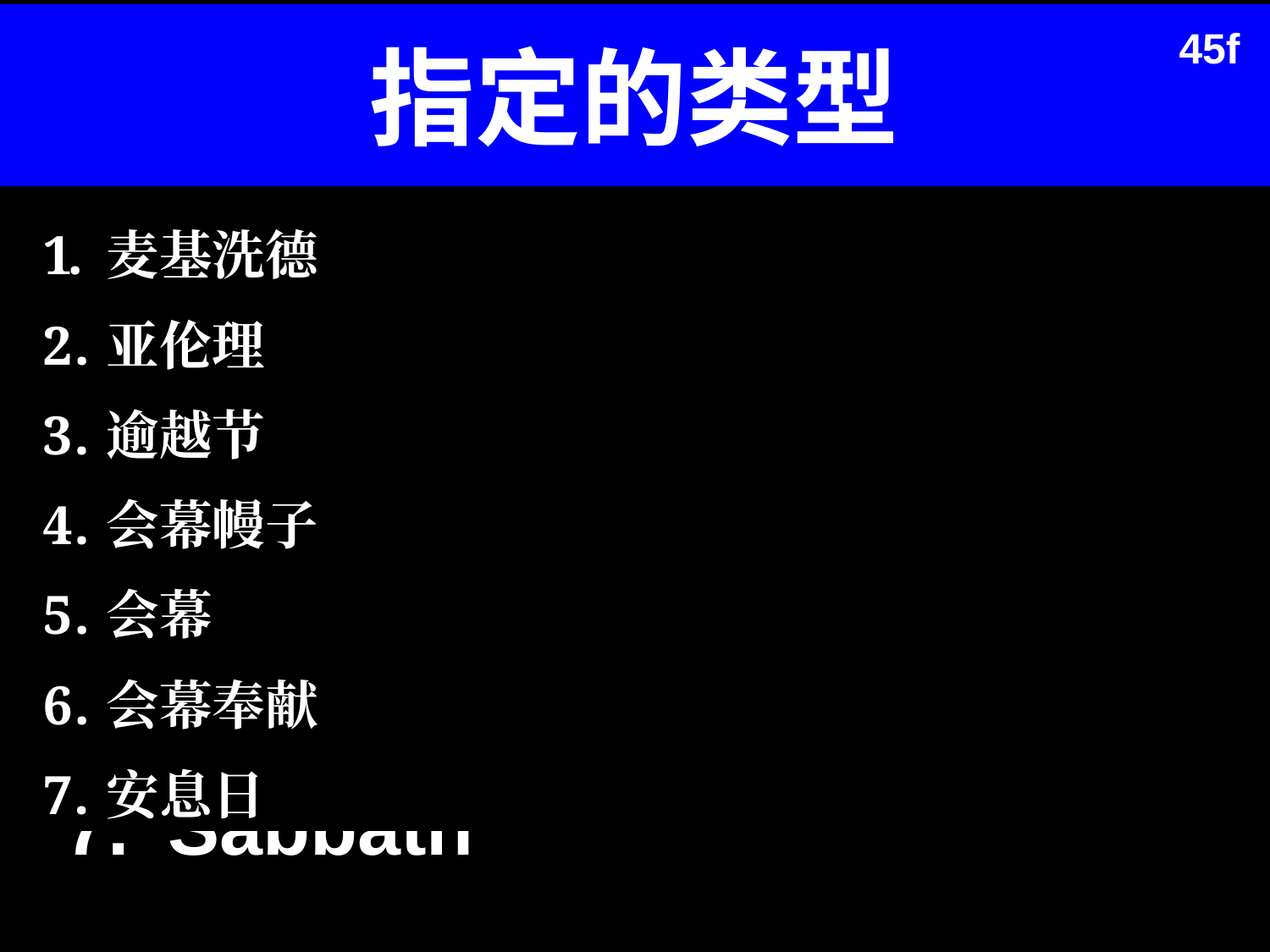

# 指定的类型
45f
Melchizedek
Aaron
Passover
Tabernacle veil
Tabernacle
Tabernacle sacrifices
Sabbath
麦基洗德
亚伦理
逾越节
会幕幔子
会幕
会幕奉献
安息日